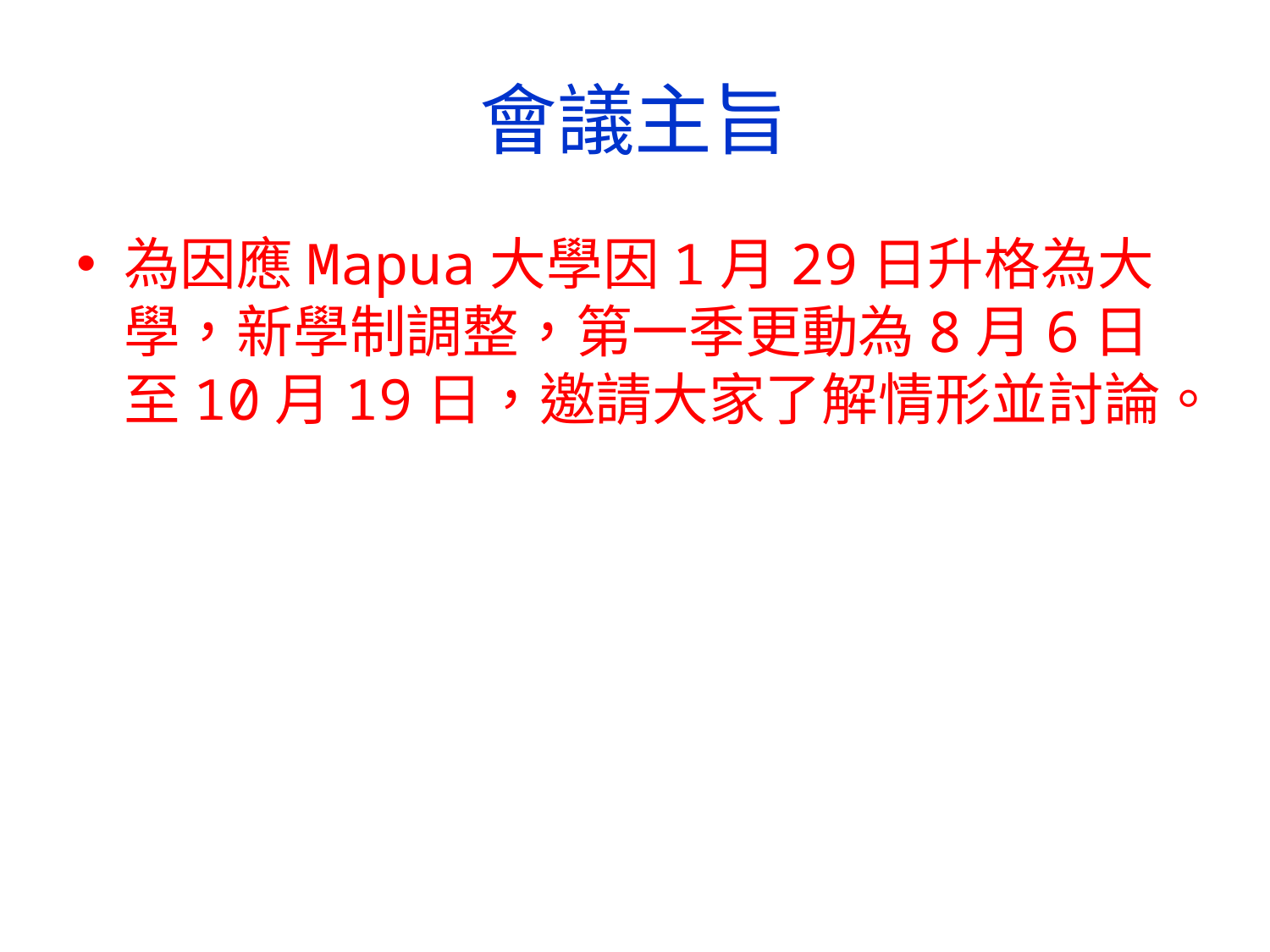

# 會議主旨
為因應Mapua大學因1月29日升格為大學，新學制調整，第一季更動為8月6日至10月19日，邀請大家了解情形並討論。